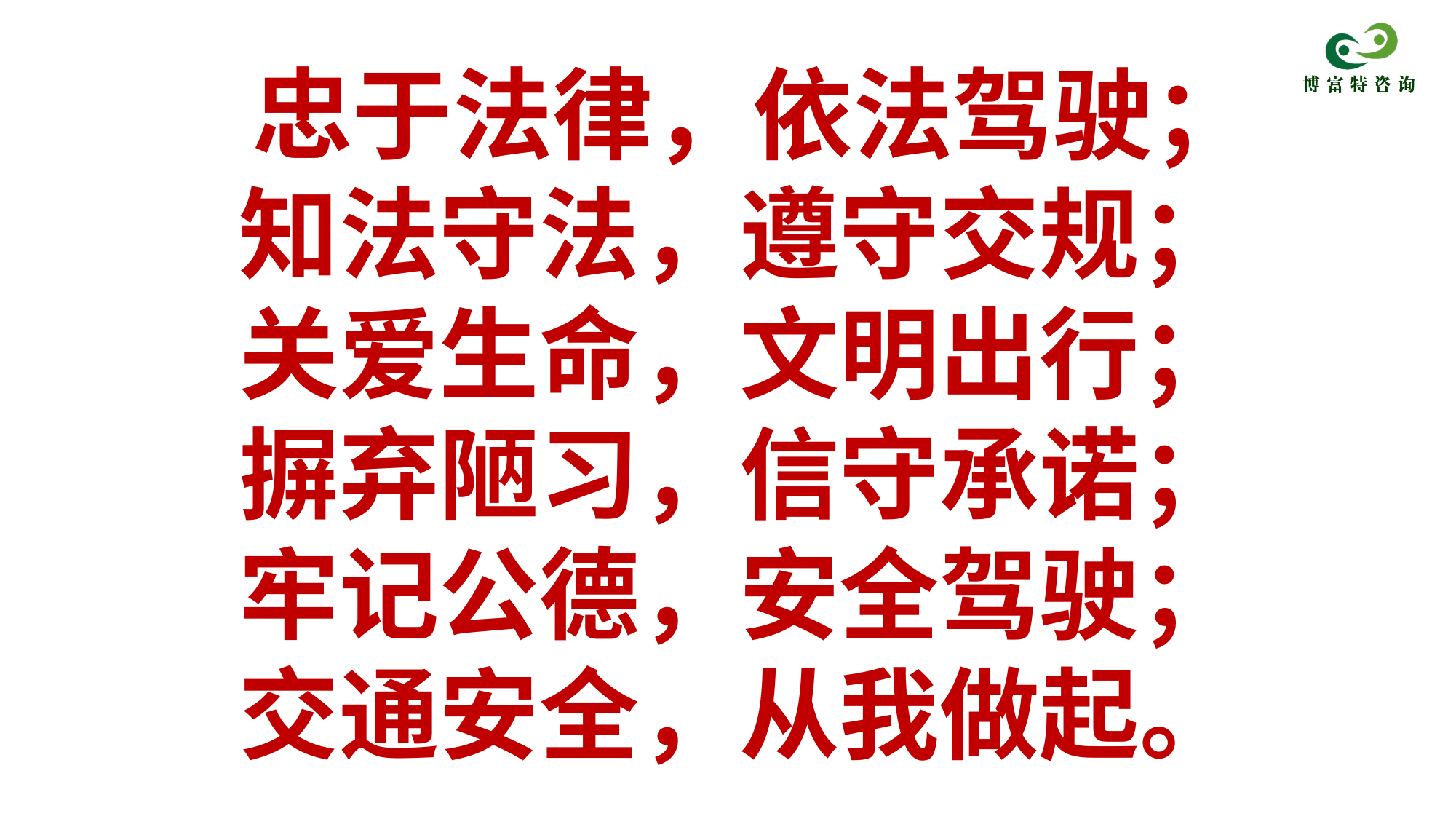

忠于法律，依法驾驶；
     知法守法，遵守交规；
     关爱生命，文明出行；
     摒弃陋习，信守承诺；
     牢记公德，安全驾驶；
     交通安全，从我做起。